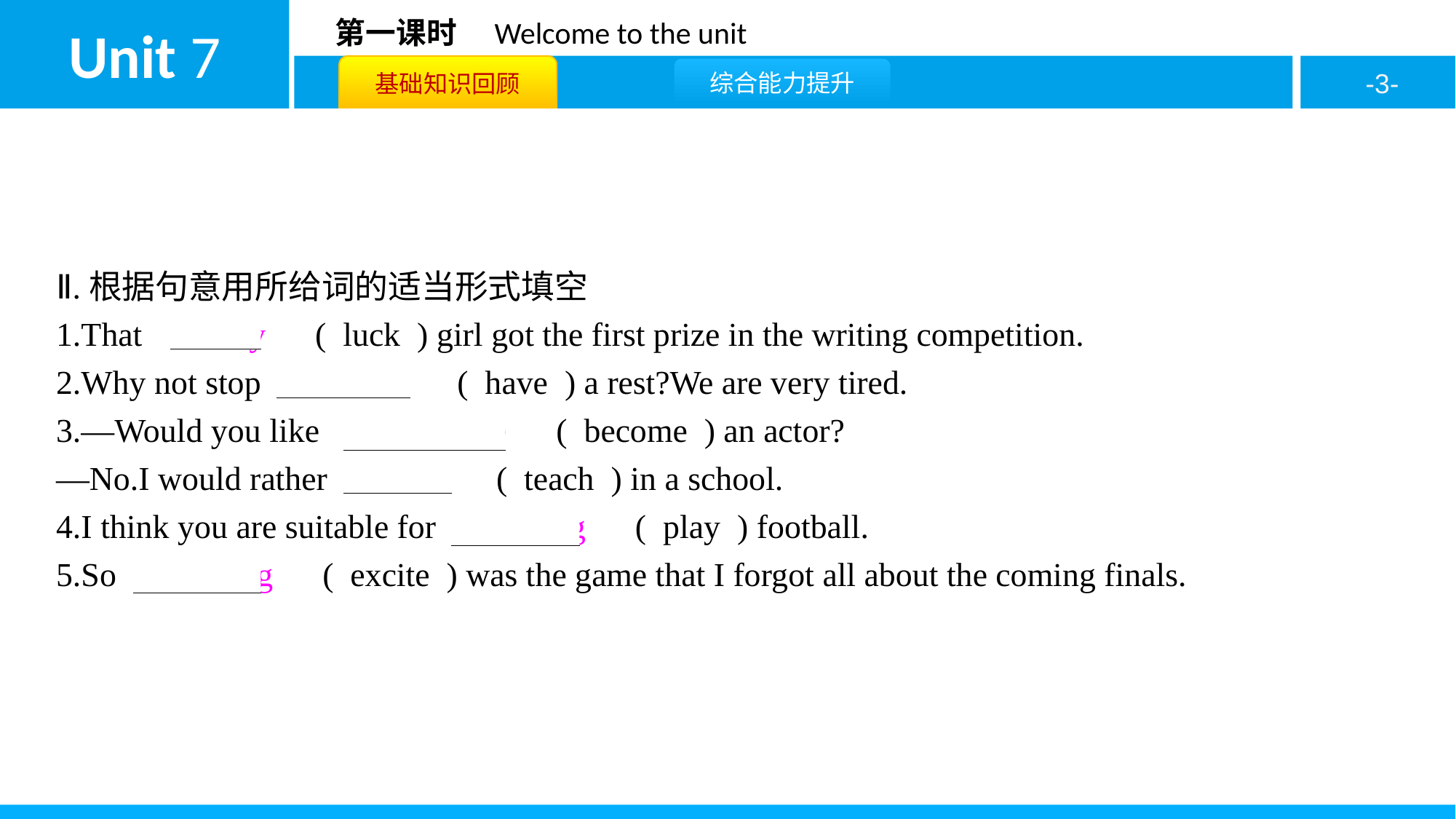

Ⅱ.根据句意用所给词的适当形式填空
1.That　lucky　(  luck  ) girl got the first prize in the writing competition.
2.Why not stop　to have　(  have  ) a rest?We are very tired.
3.—Would you like　to become　(  become  ) an actor?
—No.I would rather　teach　(  teach  ) in a school.
4.I think you are suitable for　playing　(  play  ) football.
5.So　exciting　(  excite  ) was the game that I forgot all about the coming finals.